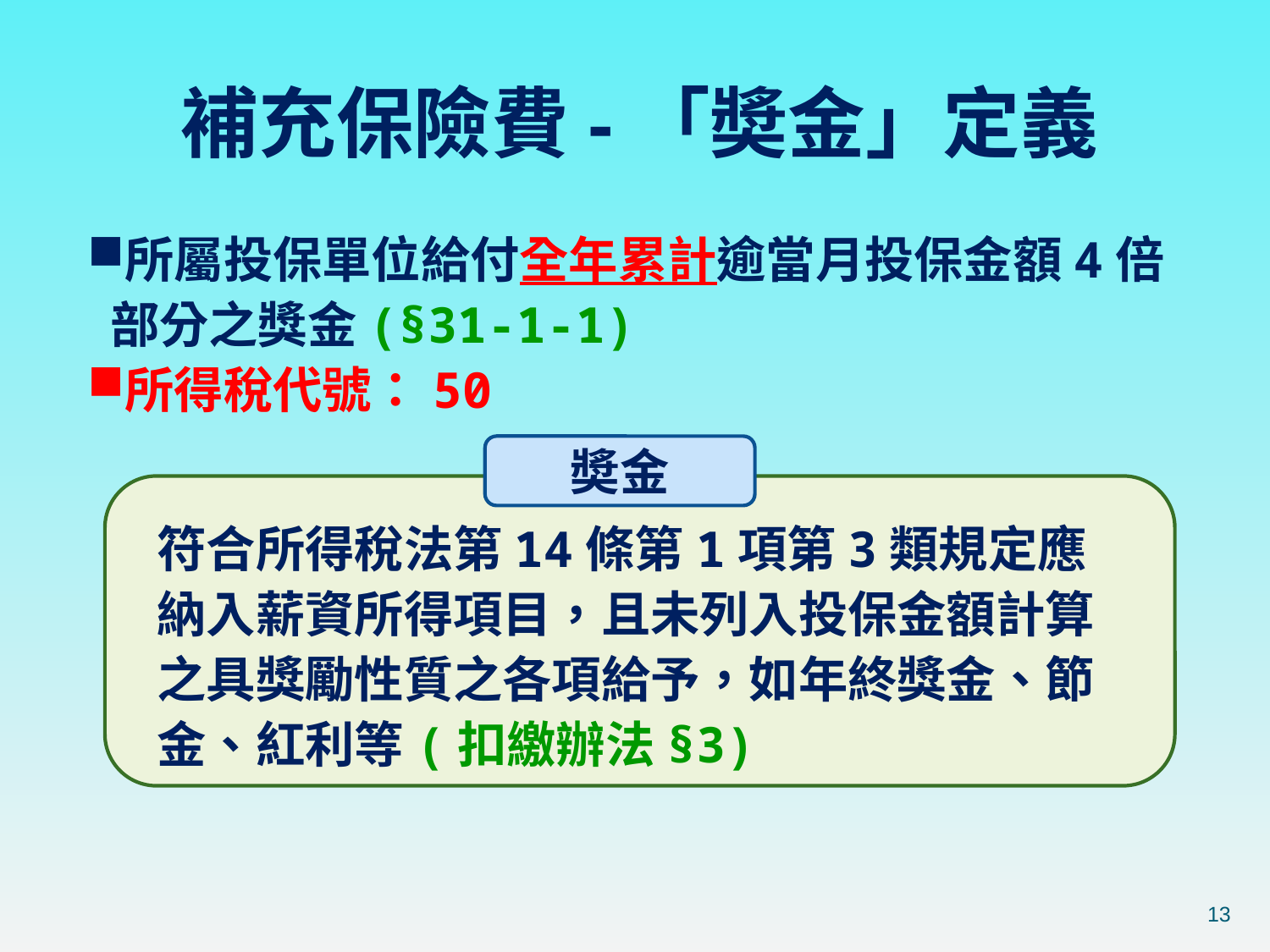

補充保險費-「奬金」定義
所屬投保單位給付全年累計逾當月投保金額4倍
 部分之獎金(§31-1-1)
所得稅代號：50
奬金

符合所得稅法第14條第1項第3類規定應納入薪資所得項目，且未列入投保金額計算之具獎勵性質之各項給予，如年終獎金、節金、紅利等(扣繳辦法§3)
13